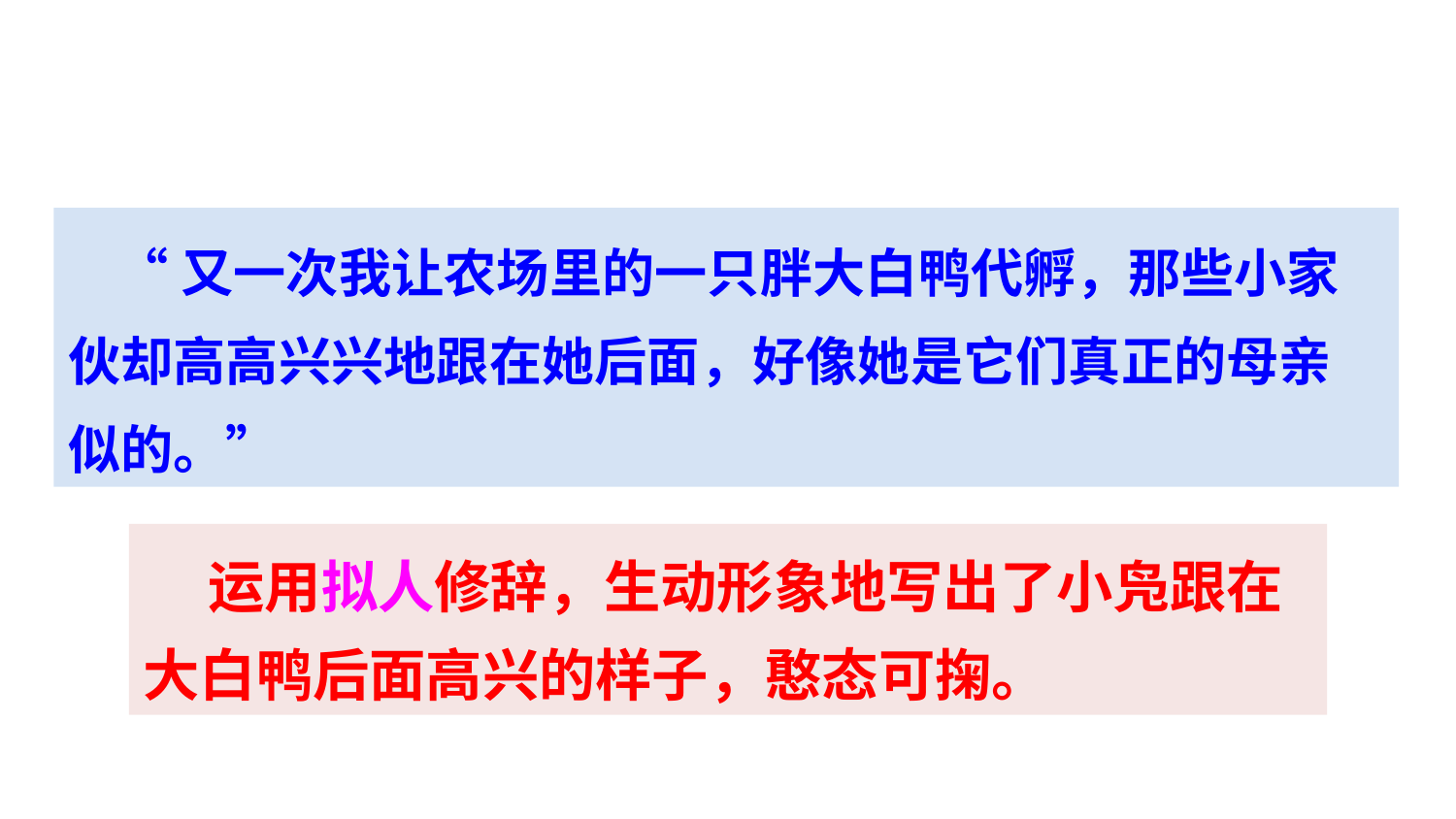

“又一次我让农场里的一只胖大白鸭代孵，那些小家伙却高高兴兴地跟在她后面，好像她是它们真正的母亲似的。”
    运用拟人修辞，生动形象地写出了小凫跟在大白鸭后面高兴的样子，憨态可掬。